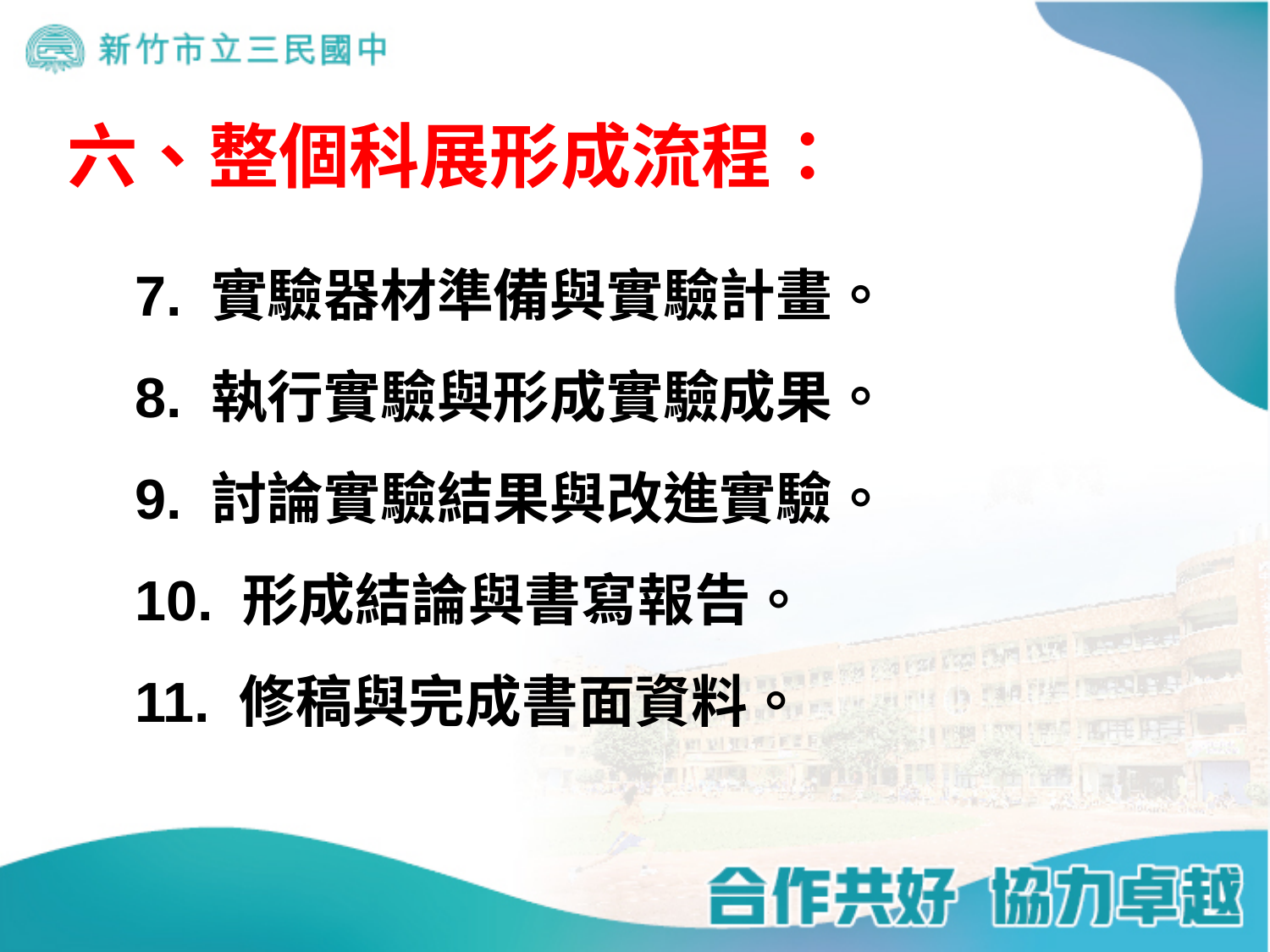

六、整個科展形成流程：
7. 實驗器材準備與實驗計畫。
8. 執行實驗與形成實驗成果。
9. 討論實驗結果與改進實驗。
10. 形成結論與書寫報告。
11. 修稿與完成書面資料。